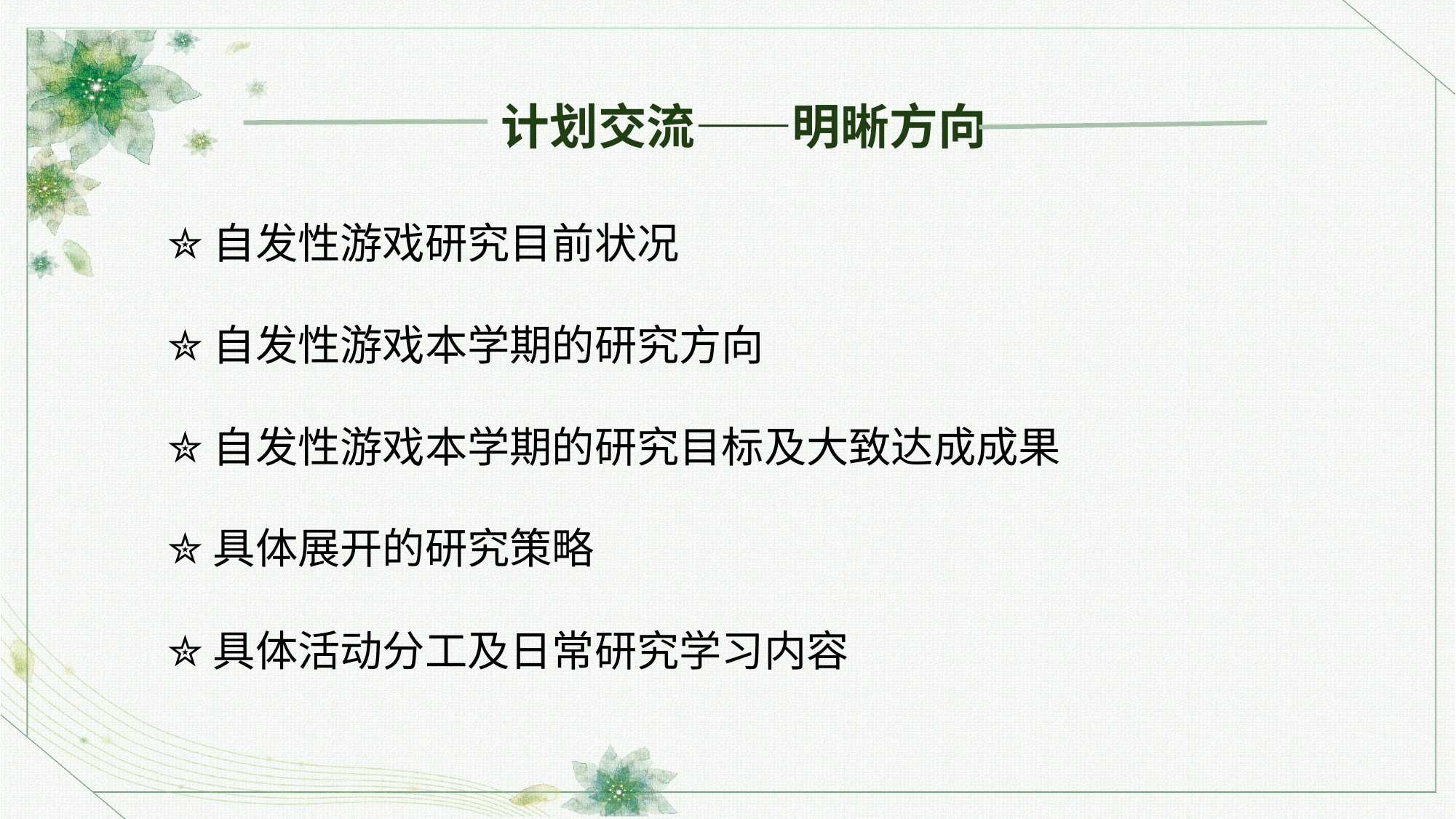

计划交流——明晰方向
✮自发性游戏研究目前状况

✮自发性游戏本学期的研究方向

✮自发性游戏本学期的研究目标及大致达成成果

✮具体展开的研究策略

✮具体活动分工及日常研究学习内容